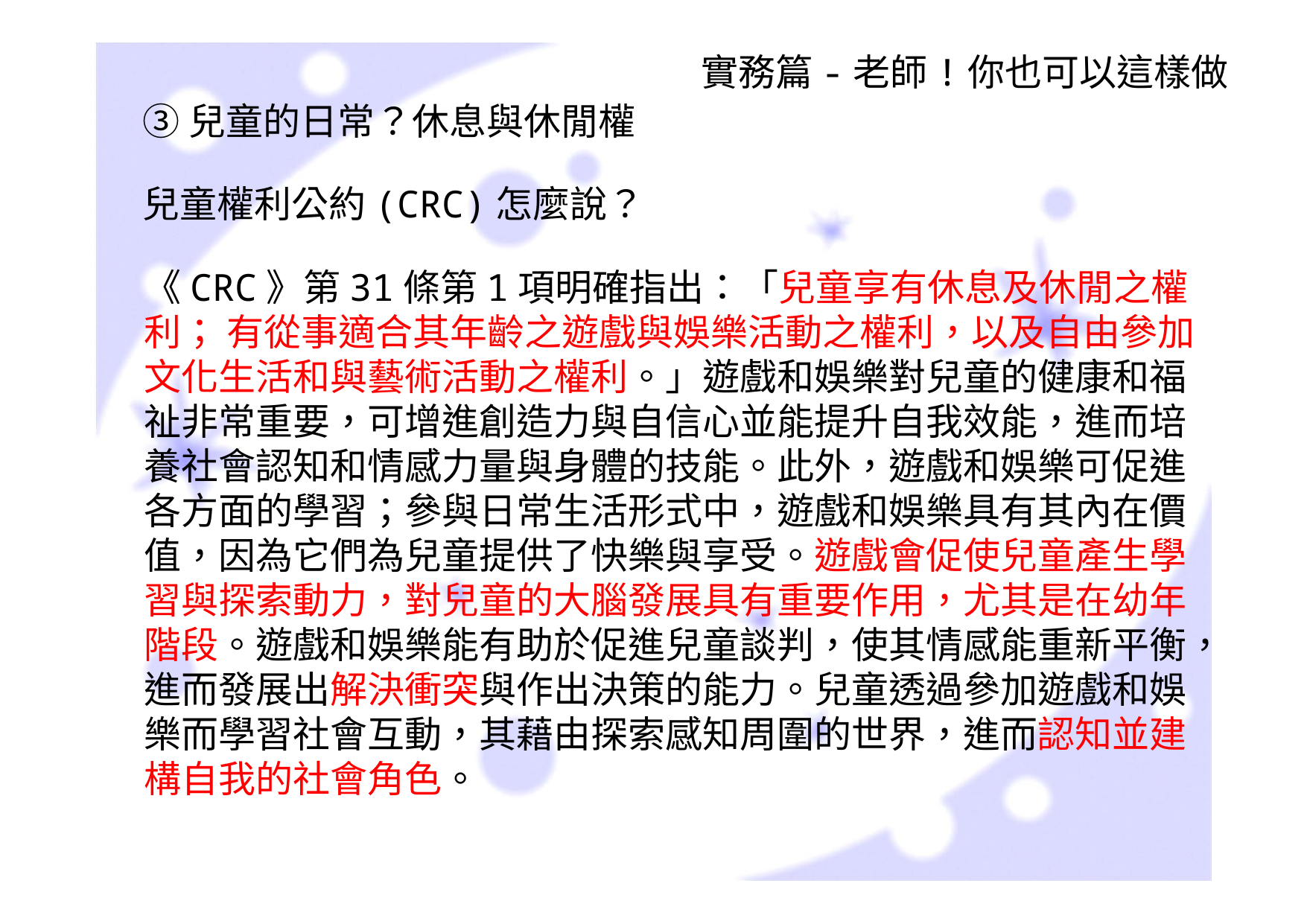

實務篇-老師!你也可以這樣做
③兒童的日常？休息與休閒權
兒童權利公約(CRC)怎麼說？
《CRC》第31條第1項明確指出：「兒童享有休息及休閒之權利； 有從事適合其年齡之遊戲與娛樂活動之權利，以及自由參加文化生活和與藝術活動之權利。」遊戲和娛樂對兒童的健康和福祉非常重要，可增進創造力與自信心並能提升自我效能，進而培養社會認知和情感力量與身體的技能。此外，遊戲和娛樂可促進各方面的學習；參與日常生活形式中，遊戲和娛樂具有其內在價值，因為它們為兒童提供了快樂與享受。遊戲會促使兒童產生學習與探索動力，對兒童的大腦發展具有重要作用，尤其是在幼年階段。遊戲和娛樂能有助於促進兒童談判，使其情感能重新平衡，進而發展出解決衝突與作出決策的能力。兒童透過參加遊戲和娛樂而學習社會互動，其藉由探索感知周圍的世界，進而認知並建構自我的社會角色。